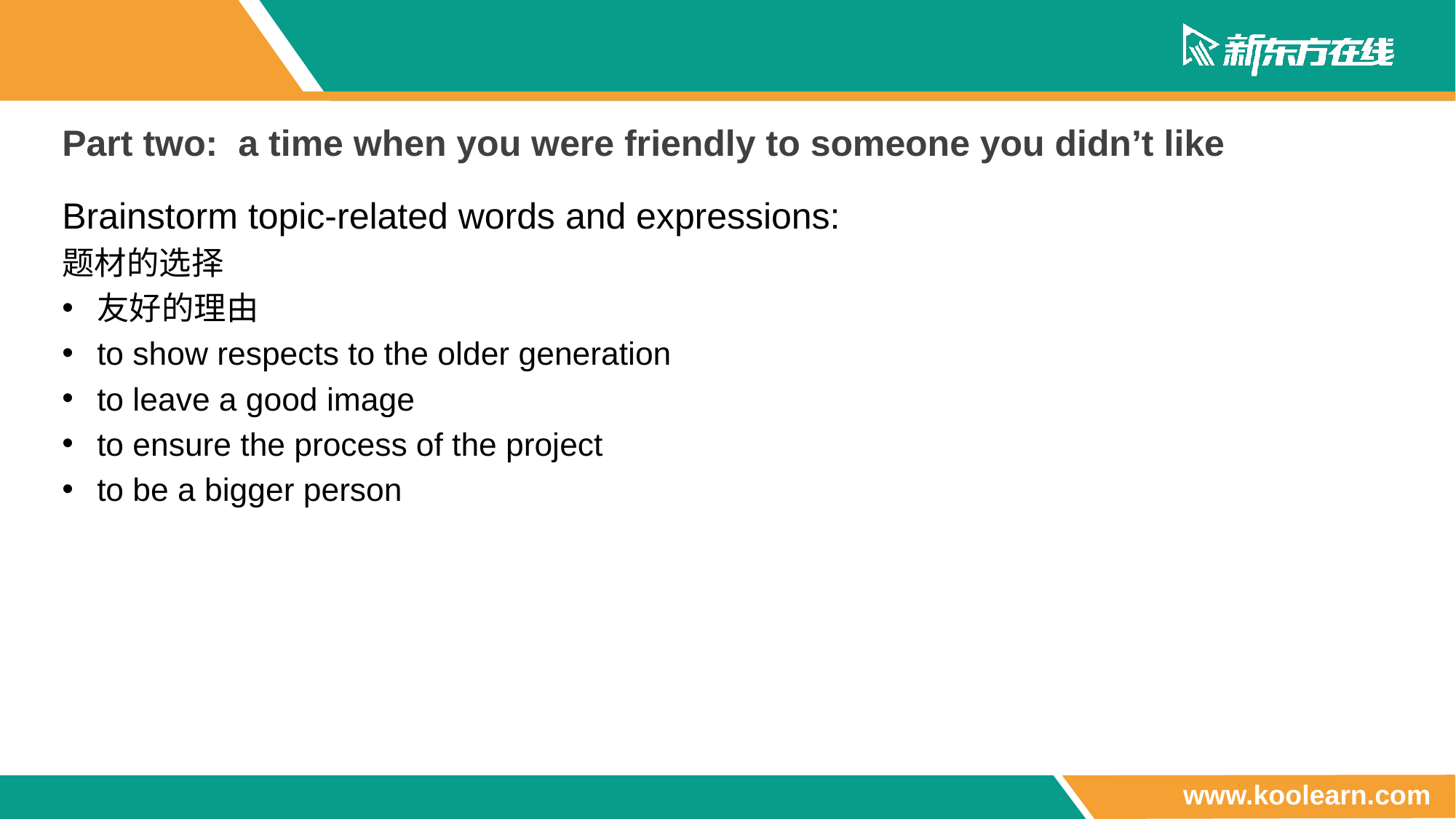

Part two:  a time when you were friendly to someone you didn’t like
Brainstorm topic-related words and expressions:
题材的选择
友好的理由
to show respects to the older generation
to leave a good image
to ensure the process of the project
to be a bigger person